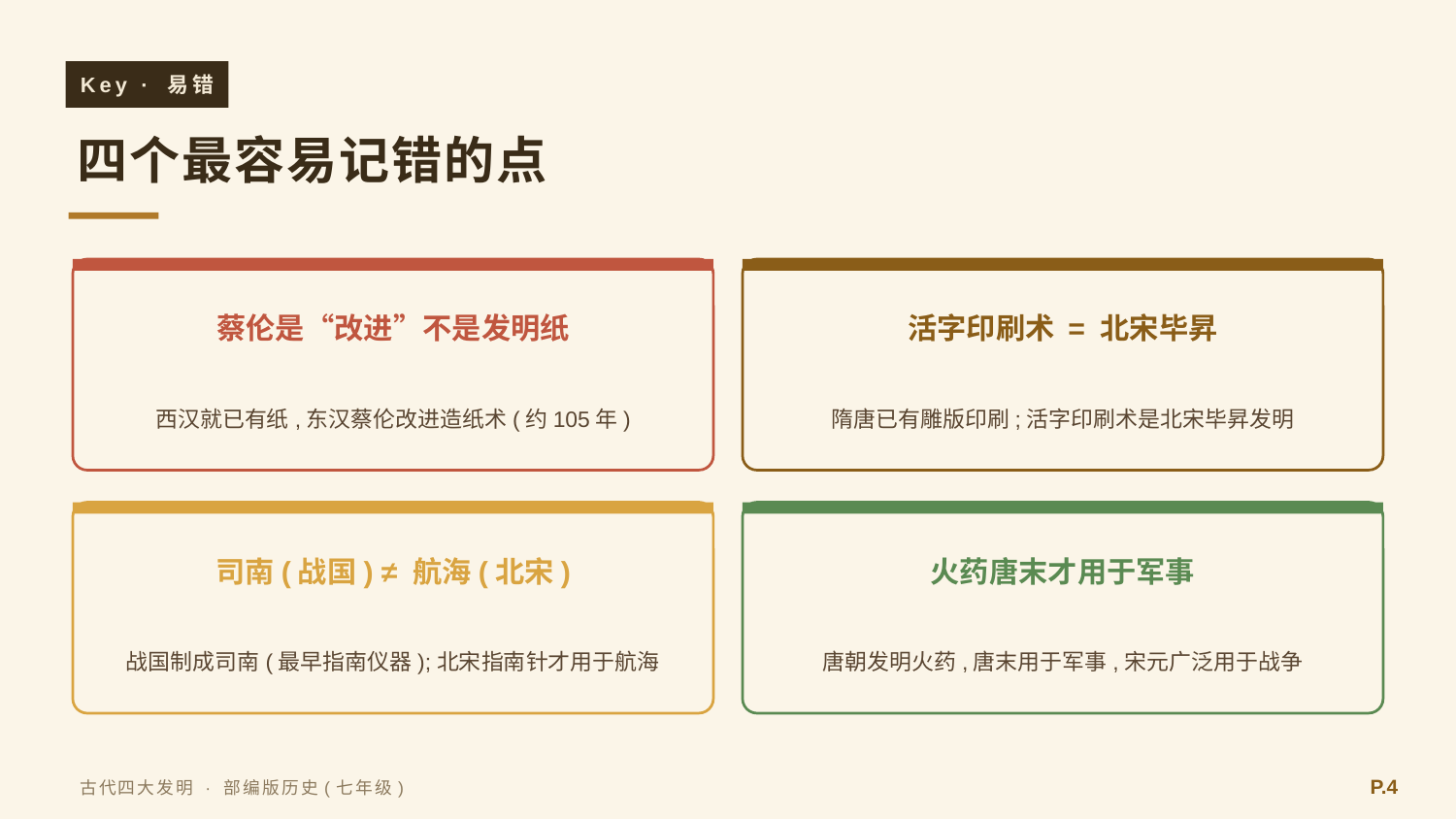

Key · 易错

四个最容易记错的点

蔡伦是“改进”不是发明纸
活字印刷术 = 北宋毕昇
西汉就已有纸,东汉蔡伦改进造纸术(约105年)
隋唐已有雕版印刷;活字印刷术是北宋毕昇发明

司南(战国) ≠ 航海(北宋)
火药唐末才用于军事
战国制成司南(最早指南仪器);北宋指南针才用于航海
唐朝发明火药,唐末用于军事,宋元广泛用于战争
P.4
古代四大发明 · 部编版历史(七年级)